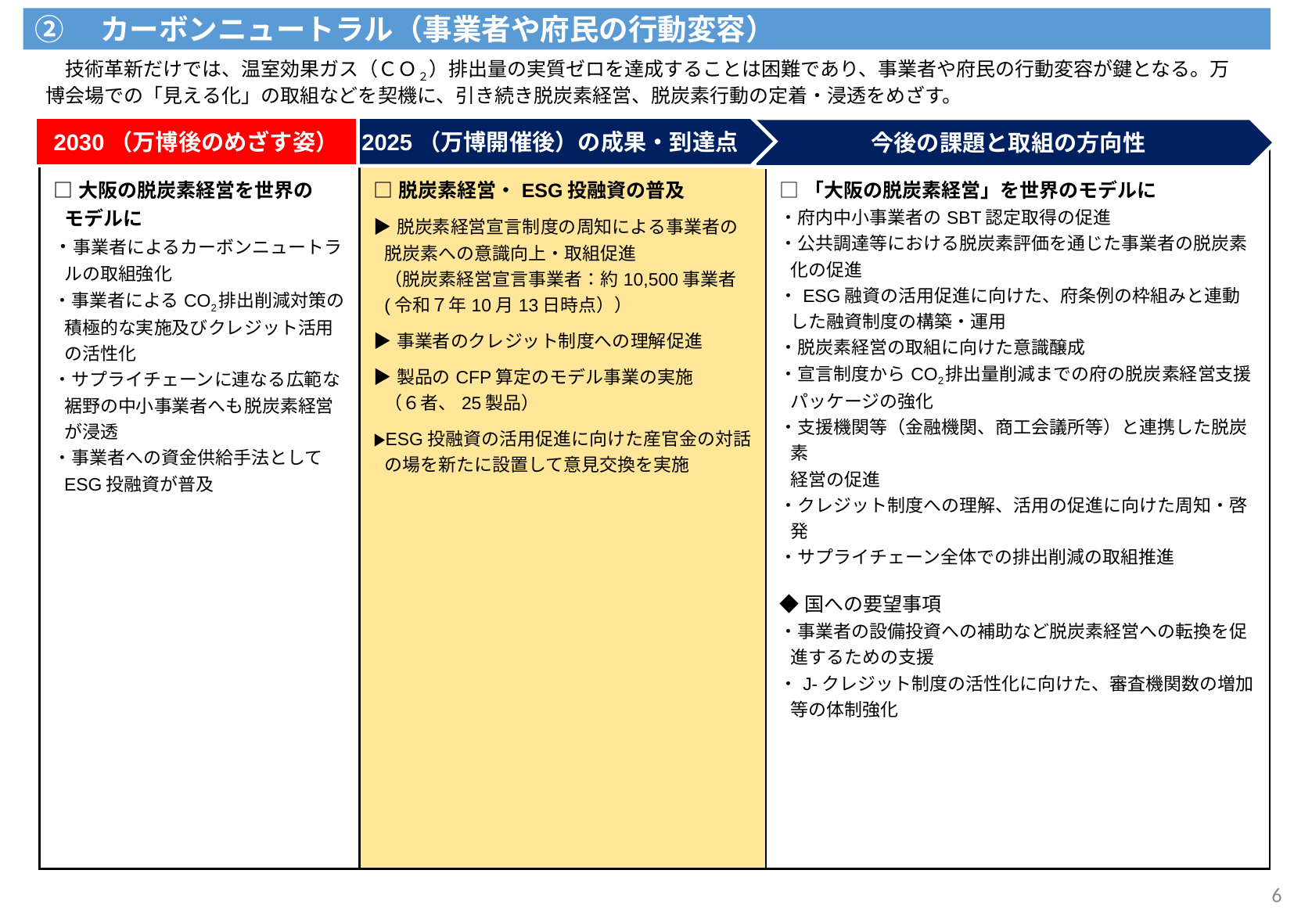

②　カーボンニュートラル（事業者や府民の行動変容）
　技術革新だけでは、温室効果ガス（ＣＯ２）排出量の実質ゼロを達成することは困難であり、事業者や府民の行動変容が鍵となる。万博会場での「見える化」の取組などを契機に、引き続き脱炭素経営、脱炭素行動の定着・浸透をめざす。
2030（万博後のめざす姿）
2025（万博開催後）の成果・到達点
今後の課題と取組の方向性
| □大阪の脱炭素経営を世界の モデルに ・事業者によるカーボンニュートラルの取組強化 ・事業者によるCO2排出削減対策の積極的な実施及びクレジット活用の活性化 ・サプライチェーンに連なる広範な裾野の中小事業者へも脱炭素経営が浸透 ・事業者への資金供給手法としてESG投融資が普及 | □脱炭素経営・ESG投融資の普及 ▶脱炭素経営宣言制度の周知による事業者の 脱炭素への意識向上・取組促進 （脱炭素経営宣言事業者：約10,500事業者 (令和７年10月13日時点）） ▶事業者のクレジット制度への理解促進 ▶製品のCFP算定のモデル事業の実施 （６者、25製品） ▶ESG投融資の活用促進に向けた産官金の対話の場を新たに設置して意見交換を実施 | □「大阪の脱炭素経営」を世界のモデルに ・府内中小事業者のSBT認定取得の促進 ・公共調達等における脱炭素評価を通じた事業者の脱炭素化の促進 ・ESG融資の活用促進に向けた、府条例の枠組みと連動した融資制度の構築・運用 ・脱炭素経営の取組に向けた意識醸成 ・宣言制度からCO2排出量削減までの府の脱炭素経営支援パッケージの強化 ・支援機関等（金融機関、商工会議所等）と連携した脱炭素 経営の促進 ・クレジット制度への理解、活用の促進に向けた周知・啓発 ・サプライチェーン全体での排出削減の取組推進 ◆国への要望事項 ・事業者の設備投資への補助など脱炭素経営への転換を促進するための支援 ・J-クレジット制度の活性化に向けた、審査機関数の増加等の体制強化 |
| --- | --- | --- |
6